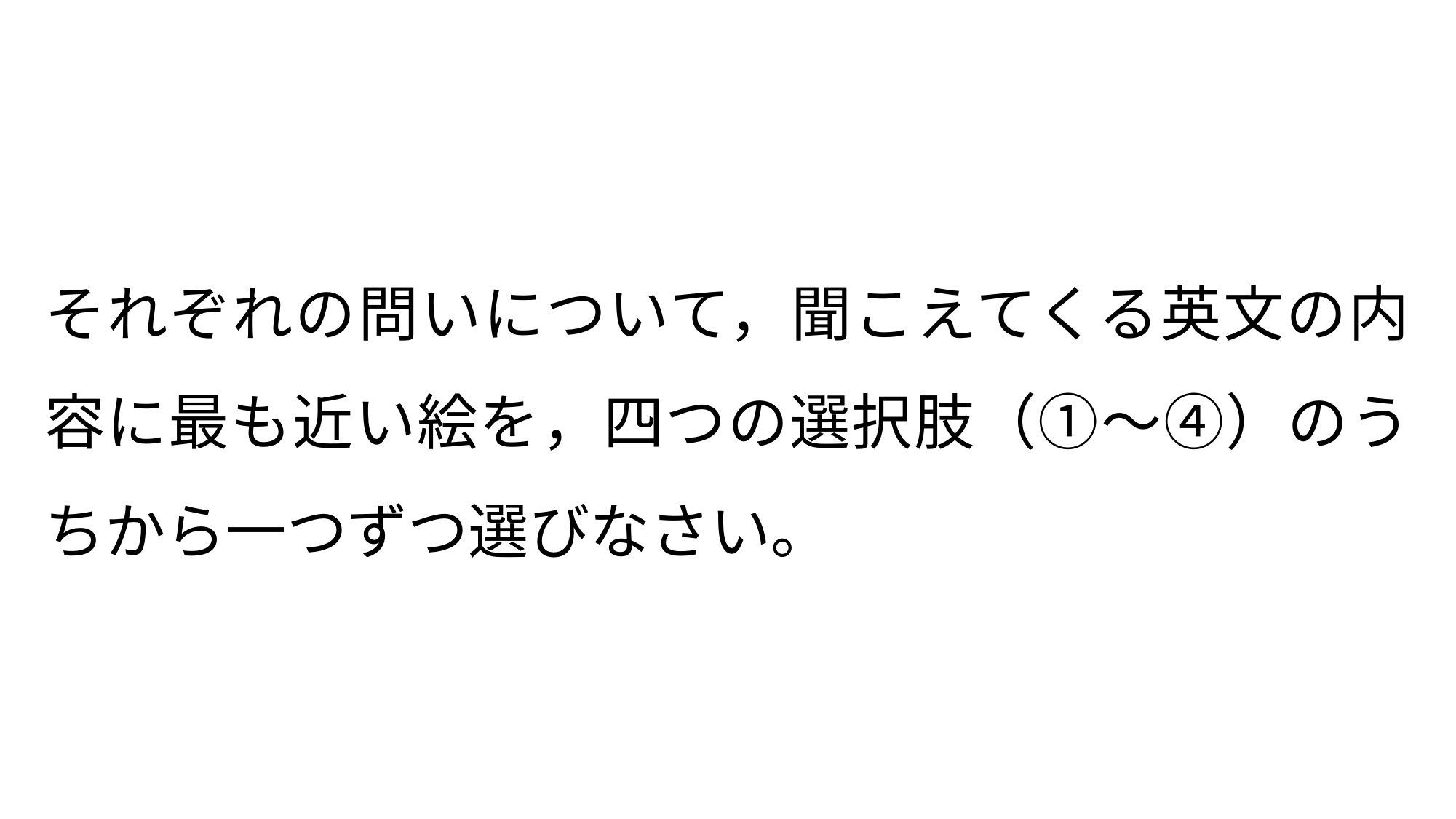

それぞれの問いについて，聞こえてくる英文の内容に最も近い絵を，四つの選択肢（①〜④）のうちから一つずつ選びなさい。